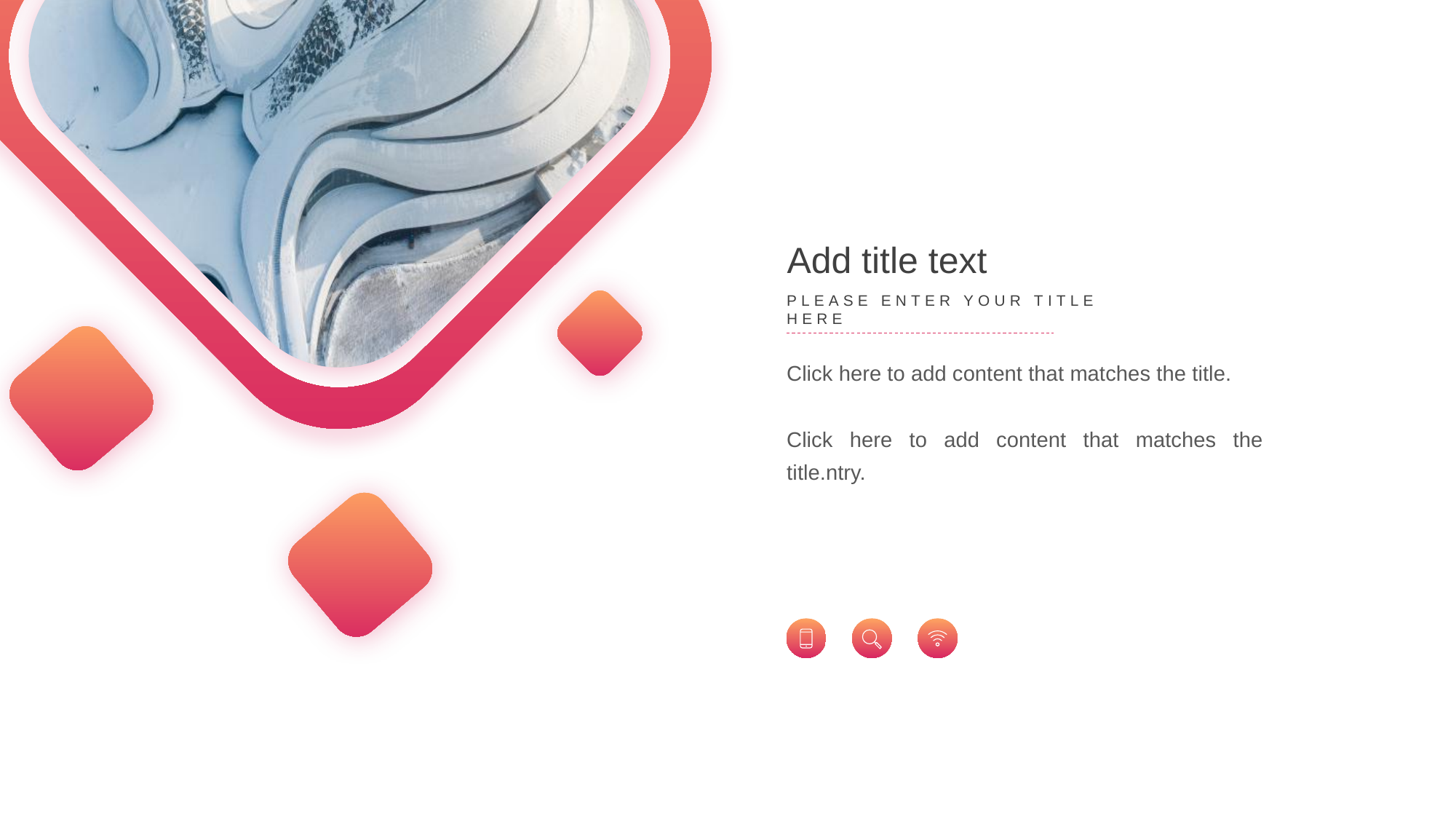

Add title text
PLEASE ENTER YOUR TITLE HERE

Click here to add content that matches the title.

Click here to add content that matches the title.ntry.

PPT下载 http://www.1ppt.com/xiazai/